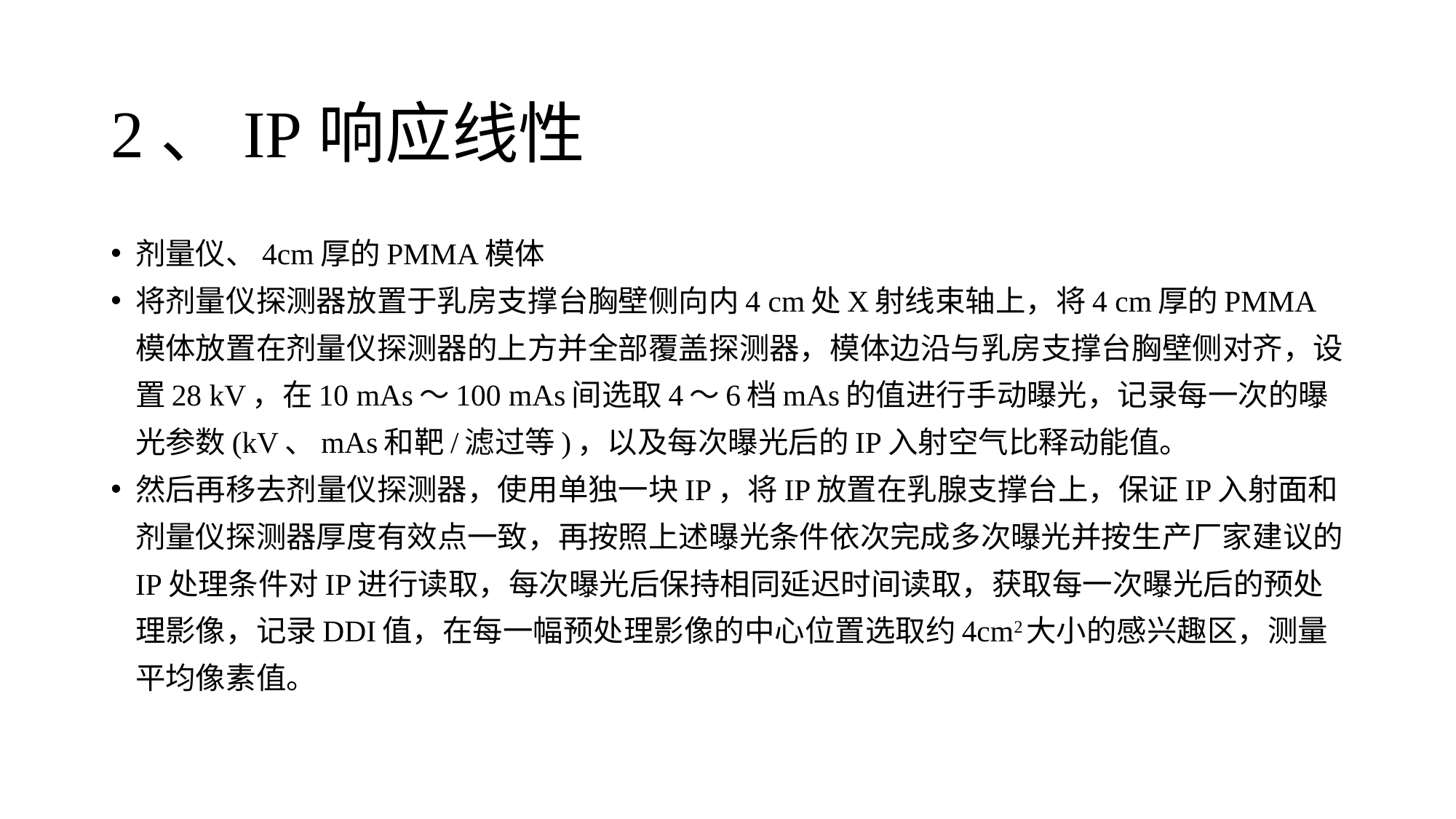

# 2、IP响应线性
剂量仪、4cm厚的PMMA模体
将剂量仪探测器放置于乳房支撑台胸壁侧向内4 cm处X射线束轴上，将4 cm厚的PMMA模体放置在剂量仪探测器的上方并全部覆盖探测器，模体边沿与乳房支撑台胸壁侧对齐，设置28 kV，在10 mAs～100 mAs间选取4～6档mAs的值进行手动曝光，记录每一次的曝光参数(kV、mAs和靶/滤过等)，以及每次曝光后的IP入射空气比释动能值。
然后再移去剂量仪探测器，使用单独一块IP，将IP放置在乳腺支撑台上，保证IP入射面和剂量仪探测器厚度有效点一致，再按照上述曝光条件依次完成多次曝光并按生产厂家建议的IP处理条件对IP进行读取，每次曝光后保持相同延迟时间读取，获取每一次曝光后的预处理影像，记录DDI值，在每一幅预处理影像的中心位置选取约4cm2大小的感兴趣区，测量平均像素值。